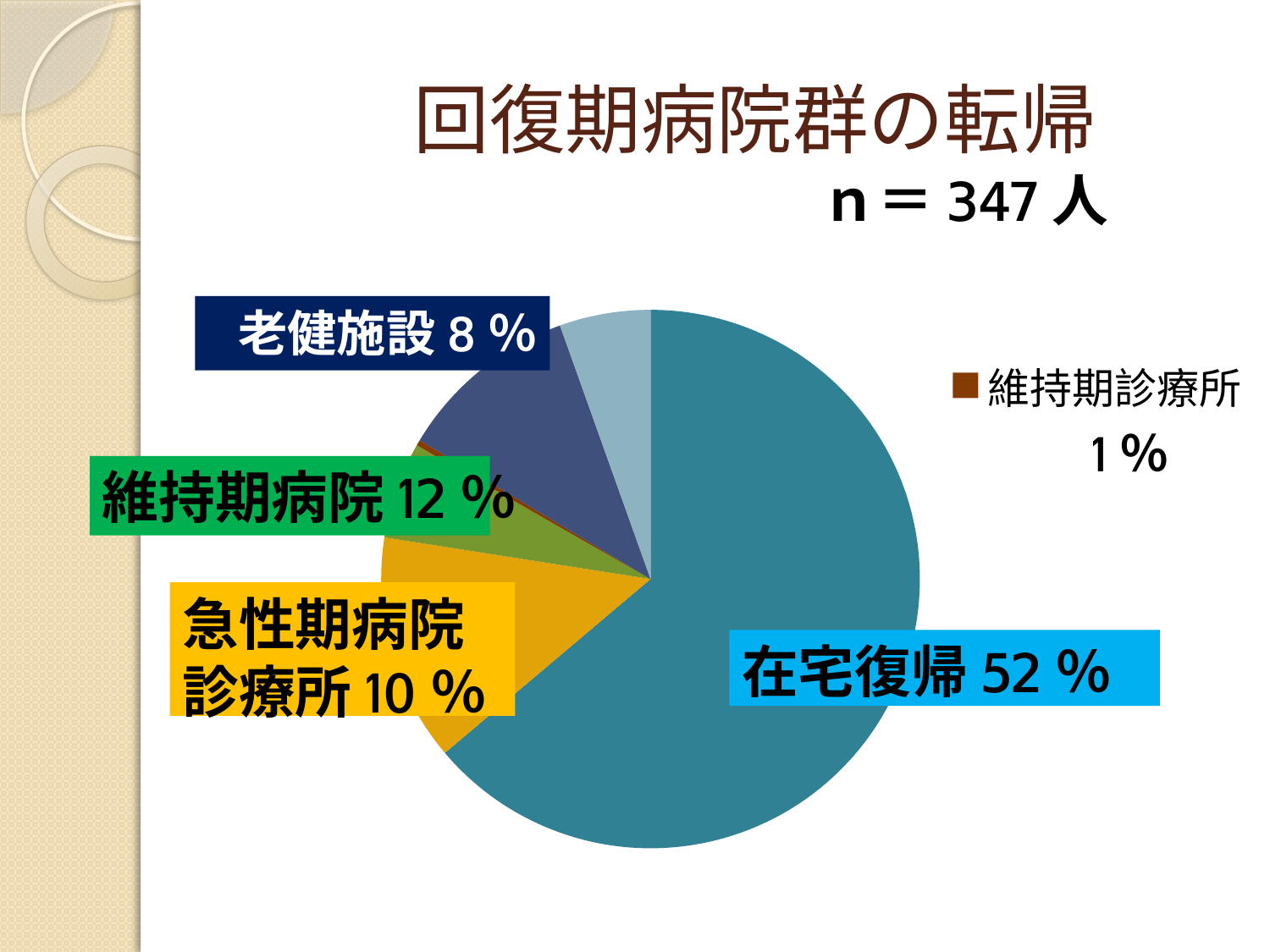

# 回復期病院群の転帰
ｎ＝347人

### Chart

| Category | 患者数 |
|---|---|
| 在宅復帰 | 187.0 |
| 急性期病院・診療所 | 40.0 |
| 回復期病院 | 0.0 |
| 維持期病院 | 17.0 |
| 維持期診療所 | 1.0 |
| 老健施設 | 32.0 |
| 死亡 | 16.0 |
老健施設8％
1％
維持期病院12％

急性期病院
診療所10％
在宅復帰52％